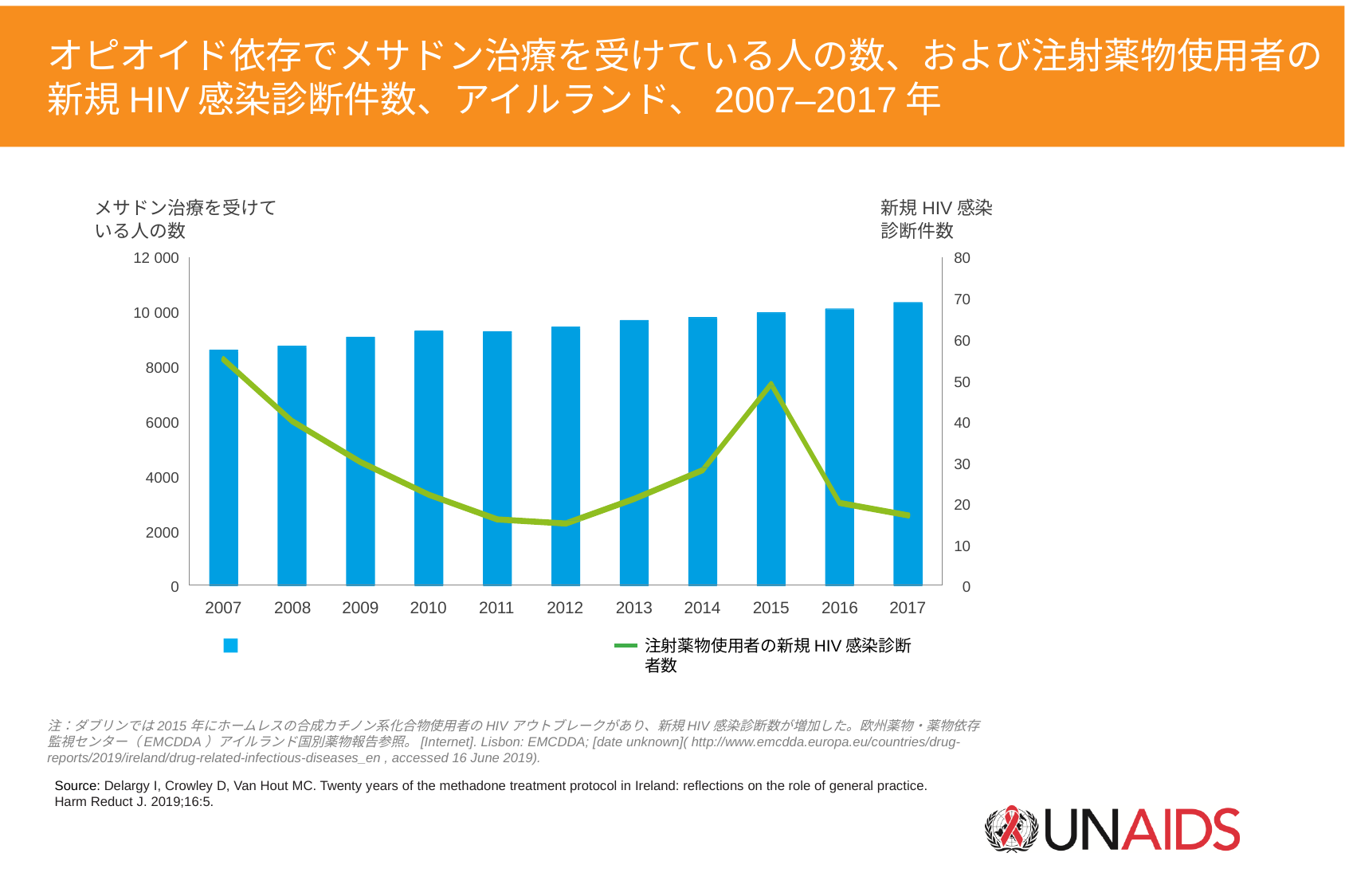

オピオイド依存でメサドン治療を受けている人の数、および注射薬物使用者の新規HIV感染診断件数、アイルランド、2007–2017年
メサドン治療を受けている人の数
新規HIV感染診断件数
12 000
80

70

10 000

60

8000
50
 6000
40
30
4000
20
2000
10
0
0

2007
2008
2009
2010
2011
2012
2013
2014
2015
2016
2017

注射薬物使用者の新規HIV感染診断者数

注：ダブリンでは2015年にホームレスの合成カチノン系化合物使用者のHIVアウトブレークがあり、新規HIV感染診断数が増加した。欧州薬物・薬物依存監視センター（EMCDDA）アイルランド国別薬物報告参照。[Internet]. Lisbon: EMCDDA; [date unknown]( http://www.emcdda.europa.eu/countries/drug-reports/2019/ireland/drug-related-infectious-diseases_en , accessed 16 June 2019).
Source: Delargy I, Crowley D, Van Hout MC. Twenty years of the methadone treatment protocol in Ireland: reﬂections on the role of general practice.
Harm Reduct J. 2019;16:5.